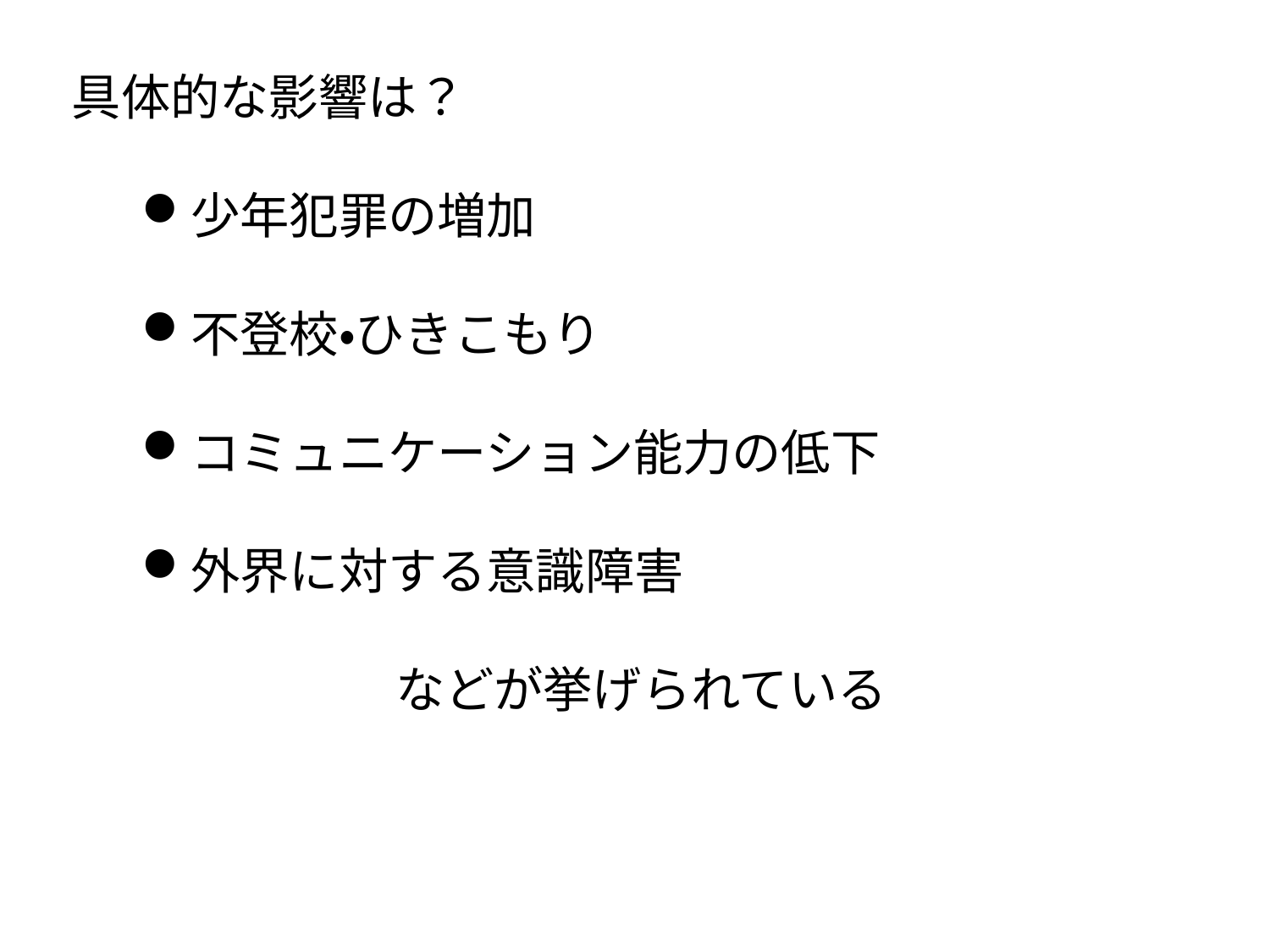

具体的な影響は？
少年犯罪の増加

不登校・ひきこもり

コミュニケーション能力の低下

外界に対する意識障害

		などが挙げられている